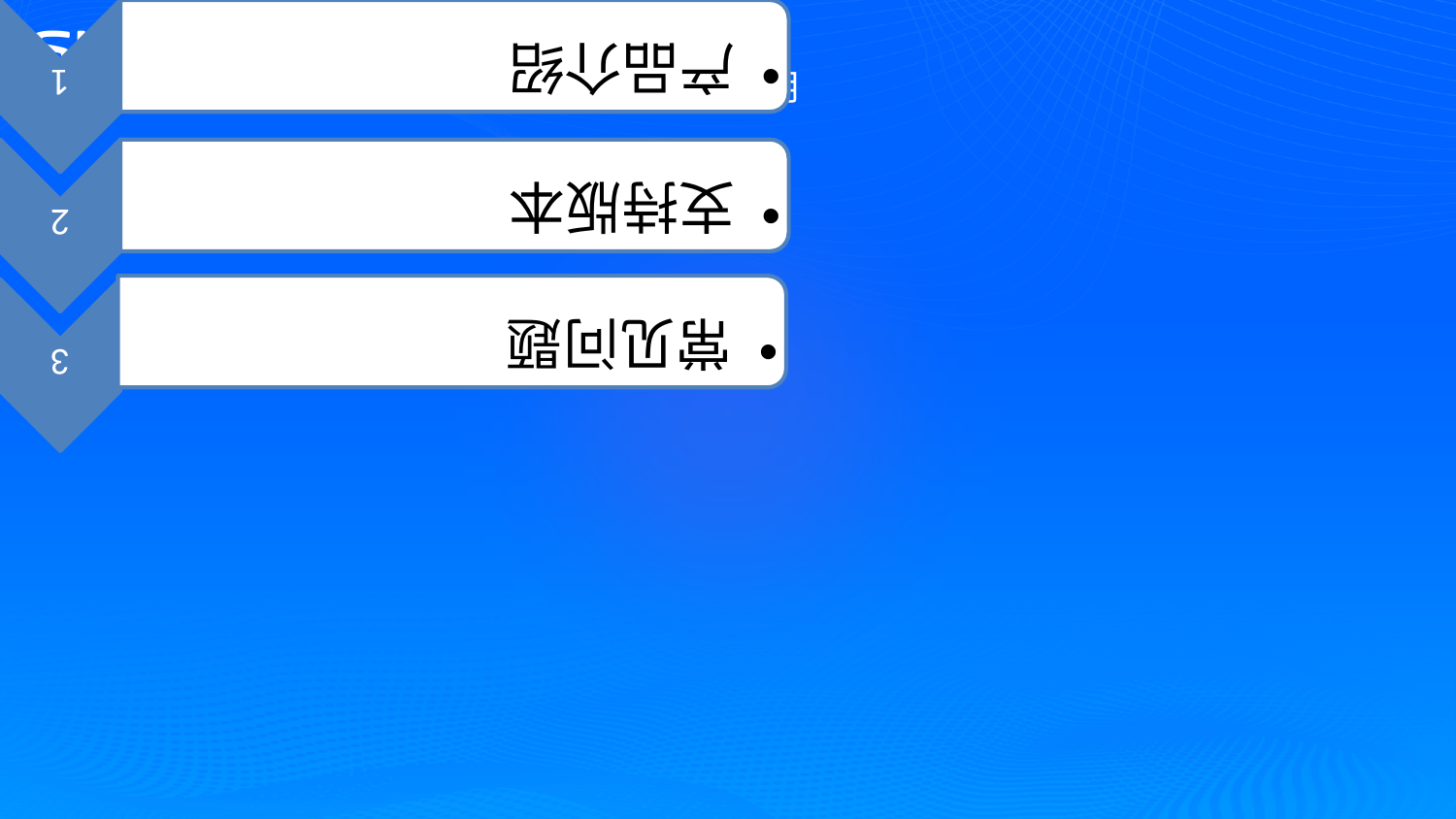

产品使用
1
产品介绍
2
支持版本
3
常见问题